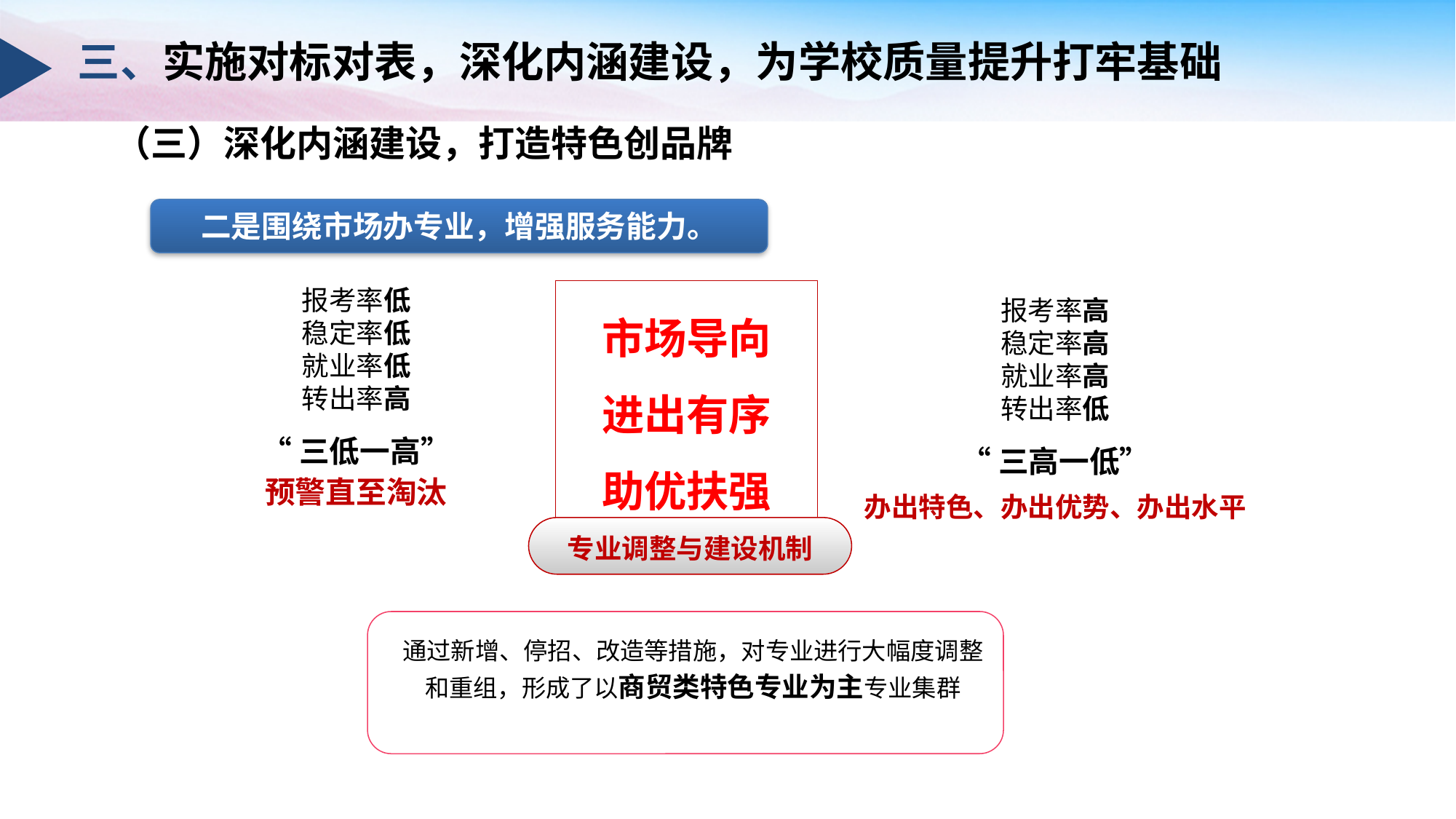

三、实施对标对表，深化内涵建设，为学校质量提升打牢基础
 （三）深化内涵建设，打造特色创品牌
二是围绕市场办专业，增强服务能力。
报考率低
稳定率低
就业率低
转出率高
市场导向
进出有序
助优扶强

报考率高
稳定率高
就业率高
转出率低
“三低一高”
“三高一低”
预警直至淘汰
办出特色、办出优势、办出水平
专业调整与建设机制

通过新增、停招、改造等措施，对专业进行大幅度调整和重组，形成了以商贸类特色专业为主专业集群